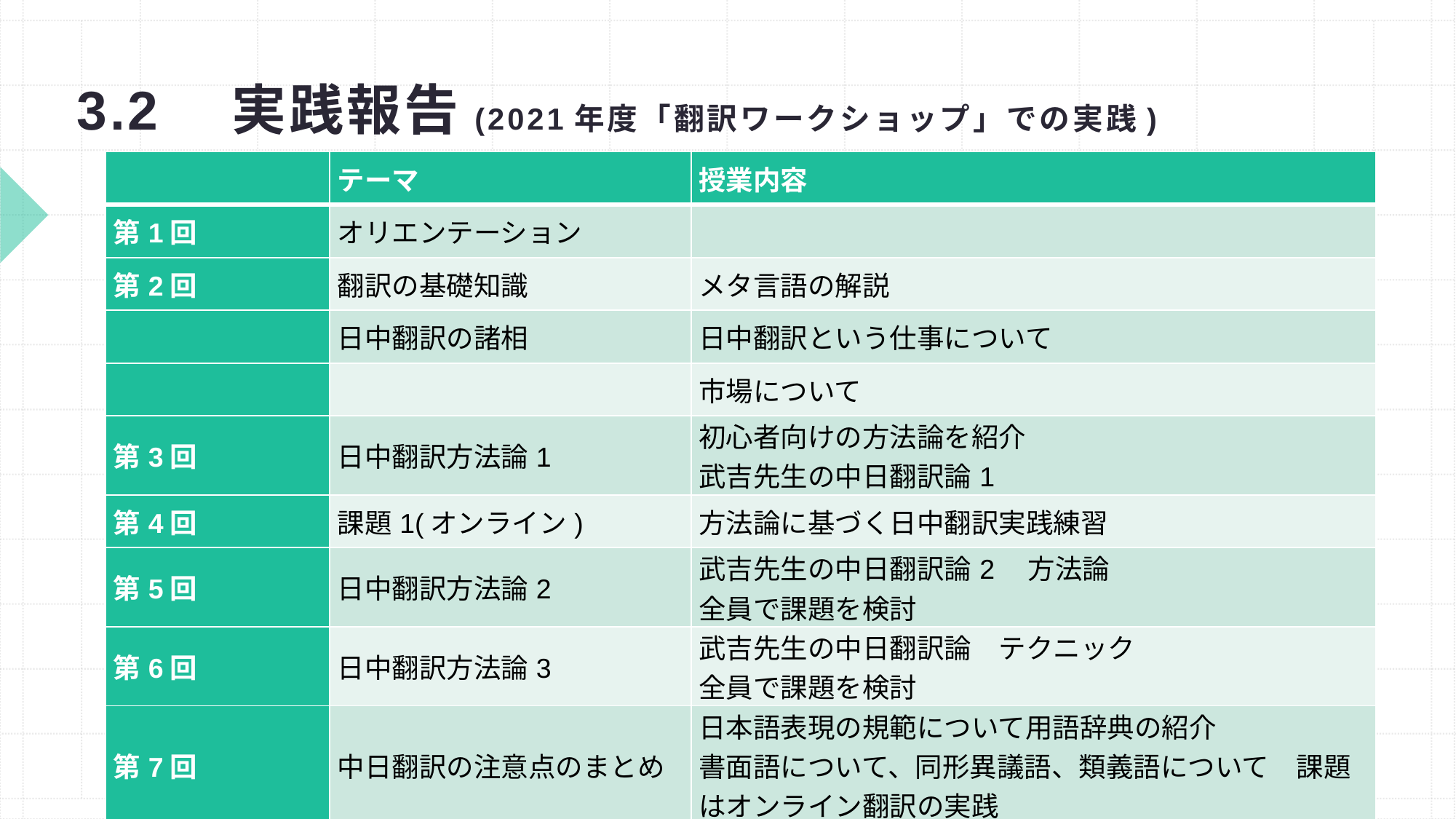

# 3.2　実践報告(2021年度「翻訳ワークショップ」での実践)
|  | テーマ | 授業内容 |
| --- | --- | --- |
| 第1回 | オリエンテーション |  |
| 第2回 | 翻訳の基礎知識 | メタ言語の解説 |
|  | 日中翻訳の諸相 | 日中翻訳という仕事について |
|  |  | 市場について |
| 第3回 | 日中翻訳方法論1 | 初心者向けの方法論を紹介 武吉先生の中日翻訳論1 |
| 第4回 | 課題1(オンライン) | 方法論に基づく日中翻訳実践練習 |
| 第5回 | 日中翻訳方法論2 | 武吉先生の中日翻訳論2　方法論 全員で課題を検討 |
| 第6回 | 日中翻訳方法論3 | 武吉先生の中日翻訳論　テクニック 全員で課題を検討 |
| 第7回 | 中日翻訳の注意点のまとめ | 日本語表現の規範について用語辞典の紹介 書面語について、同形異議語、類義語について　課題はオンライン翻訳の実践 |